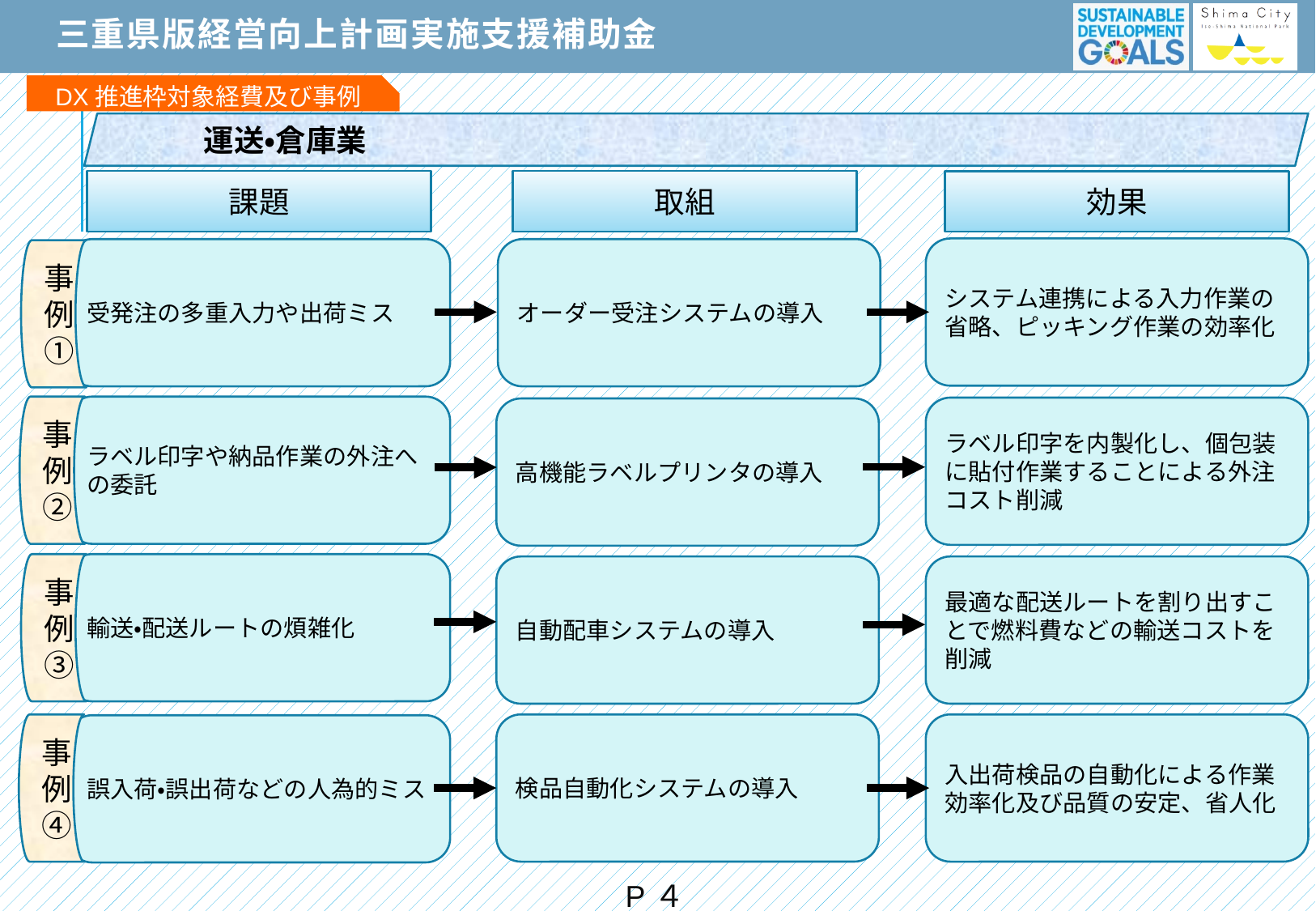

# 三重県版経営向上計画実施支援補助金
DX推進枠対象経費及び事例
運送・倉庫業
課題
取組
効果
システム連携による入力作業の省略、ピッキング作業の効率化
オーダー受注システムの導入
受発注の多重入力や出荷ミス
事例①
事例②
ラベル印字や納品作業の外注への委託
ラベル印字を内製化し、個包装に貼付作業することによる外注コスト削減
高機能ラベルプリンタの導入
事例③
輸送・配送ルートの煩雑化
自動配車システムの導入
最適な配送ルートを割り出すことで燃料費などの輸送コストを削減
事例④
検品自動化システムの導入
入出荷検品の自動化による作業効率化及び品質の安定、省人化
誤入荷・誤出荷などの人為的ミス
P４